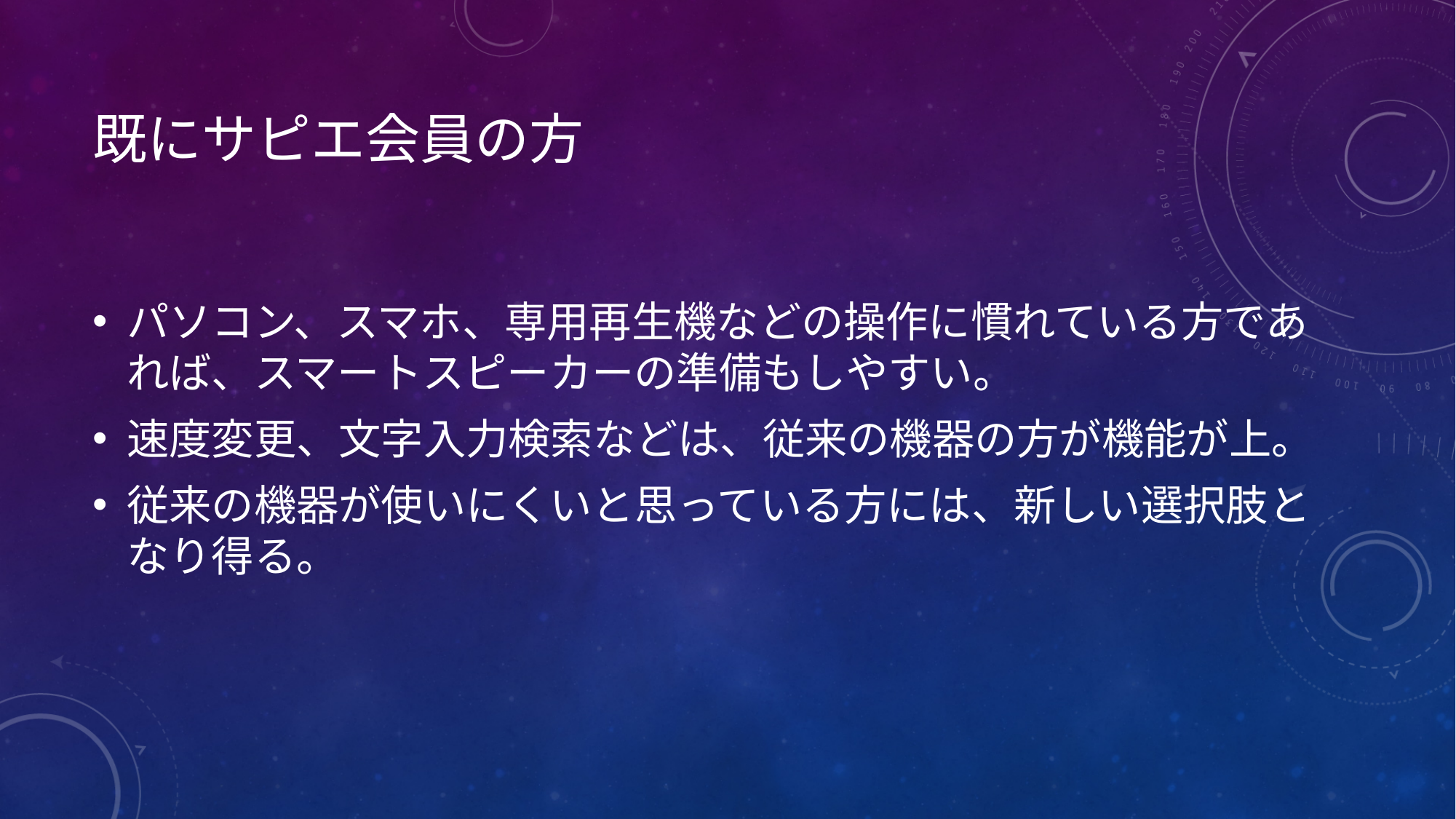

# 既にサピエ会員の方
パソコン、スマホ、専用再生機などの操作に慣れている方であれば、スマートスピーカーの準備もしやすい。
速度変更、文字入力検索などは、従来の機器の方が機能が上。
従来の機器が使いにくいと思っている方には、新しい選択肢となり得る。